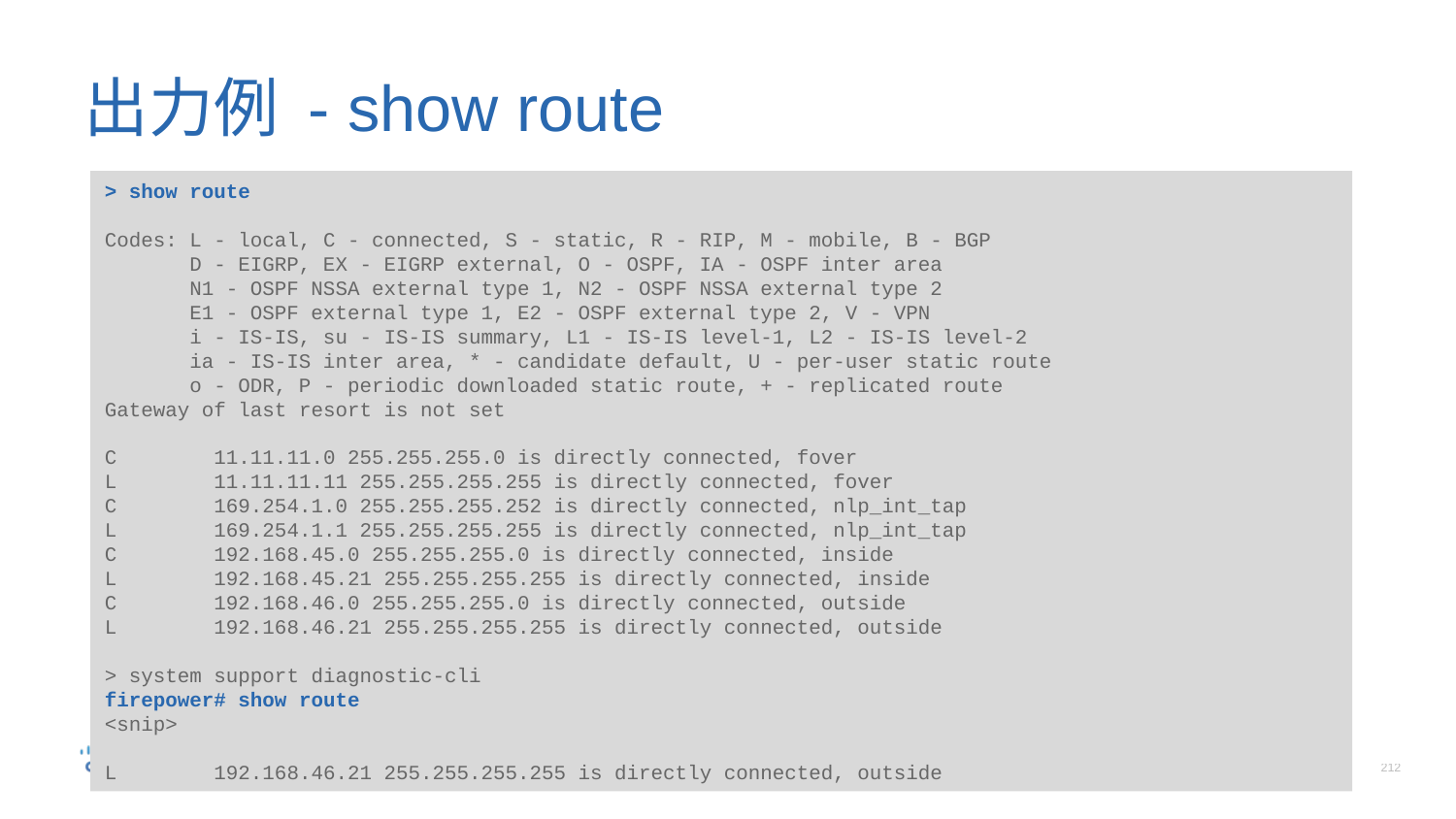

# 出力例 - show route
> show route

Codes: L - local, C - connected, S - static, R - RIP, M - mobile, B - BGP
       D - EIGRP, EX - EIGRP external, O - OSPF, IA - OSPF inter area
       N1 - OSPF NSSA external type 1, N2 - OSPF NSSA external type 2
       E1 - OSPF external type 1, E2 - OSPF external type 2, V - VPN
       i - IS-IS, su - IS-IS summary, L1 - IS-IS level-1, L2 - IS-IS level-2
       ia - IS-IS inter area, * - candidate default, U - per-user static route
       o - ODR, P - periodic downloaded static route, + - replicated route
Gateway of last resort is not set

C        11.11.11.0 255.255.255.0 is directly connected, fover
L        11.11.11.11 255.255.255.255 is directly connected, fover
C        169.254.1.0 255.255.255.252 is directly connected, nlp_int_tap
L        169.254.1.1 255.255.255.255 is directly connected, nlp_int_tap
C        192.168.45.0 255.255.255.0 is directly connected, inside
L        192.168.45.21 255.255.255.255 is directly connected, inside
C        192.168.46.0 255.255.255.0 is directly connected, outside
L        192.168.46.21 255.255.255.255 is directly connected, outside

> system support diagnostic-cli
firepower# show route
<snip>

L        192.168.46.21 255.255.255.255 is directly connected, outside